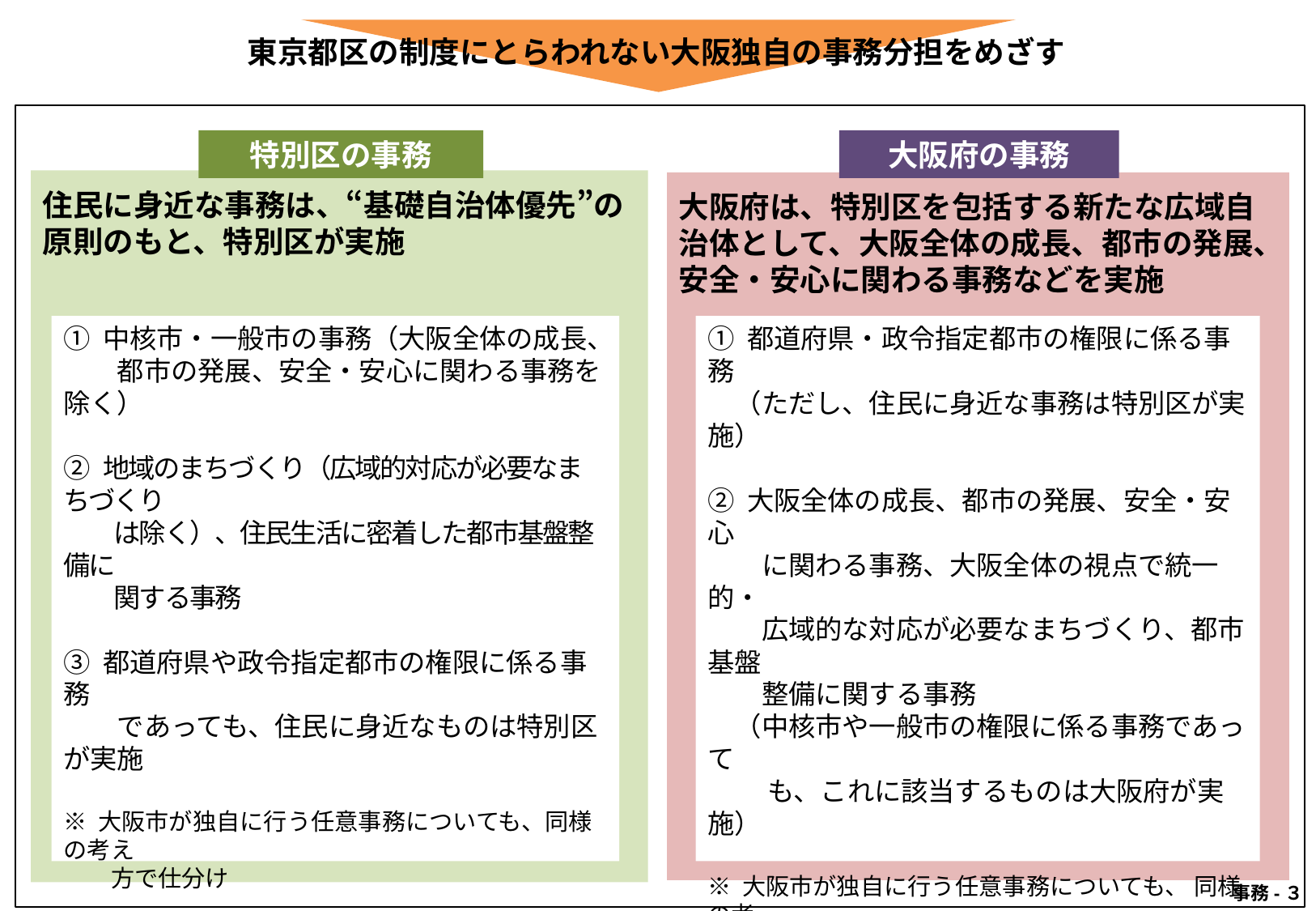

東京都区の制度にとらわれない大阪独自の事務分担をめざす

特別区の事務
大阪府の事務
住民に身近な事務は、“基礎自治体優先”の原則のもと、特別区が実施

大阪府は、特別区を包括する新たな広域自治体として、大阪全体の成長、都市の発展、安全・安心に関わる事務などを実施

① 中核市・一般市の事務（大阪全体の成長、
　　都市の発展、安全・安心に関わる事務を除く）

② 地域のまちづくり（広域的対応が必要なまちづくり
　　は除く）、住民生活に密着した都市基盤整備に
　　関する事務

③ 都道府県や政令指定都市の権限に係る事務
　　であっても、住民に身近なものは特別区が実施

※ 大阪市が独自に行う任意事務についても、同様の考え
　　方で仕分け
※ 特別区の事務のうち、公平性・効率性・専門性などの
　　観点から、必要なものについては共同で実施
　　（一部事務組合・機関等の共同設置）
① 都道府県・政令指定都市の権限に係る事務
　（ただし、住民に身近な事務は特別区が実施）

② 大阪全体の成長、都市の発展、安全・安心
　　に関わる事務、大阪全体の視点で統一的・
　　広域的な対応が必要なまちづくり、都市基盤
　　整備に関する事務
　（中核市や一般市の権限に係る事務であって
　　 も、これに該当するものは大阪府が実施）

※ 大阪市が独自に行う任意事務についても、 同様の考
　　え方で仕分け

 事務-３